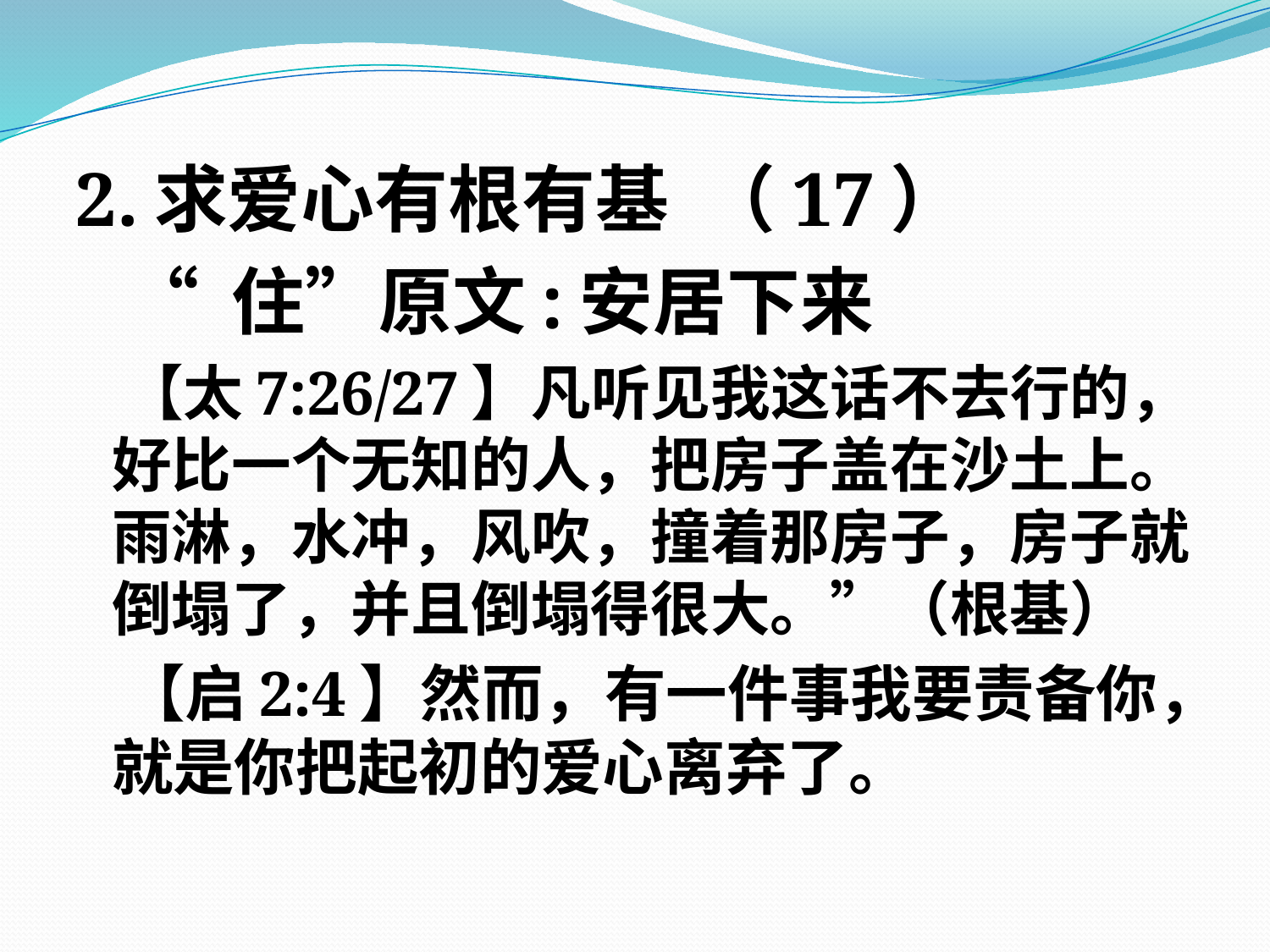

2.求爱心有根有基  （17）
   “ 住”原文:安居下来
    【太7:26/27】凡听见我这话不去行的，好比一个无知的人，把房子盖在沙土上。雨淋，水冲，风吹，撞着那房子，房子就倒塌了，并且倒塌得很大。”（根基）
    【启2:4】然而，有一件事我要责备你，就是你把起初的爱心离弃了。